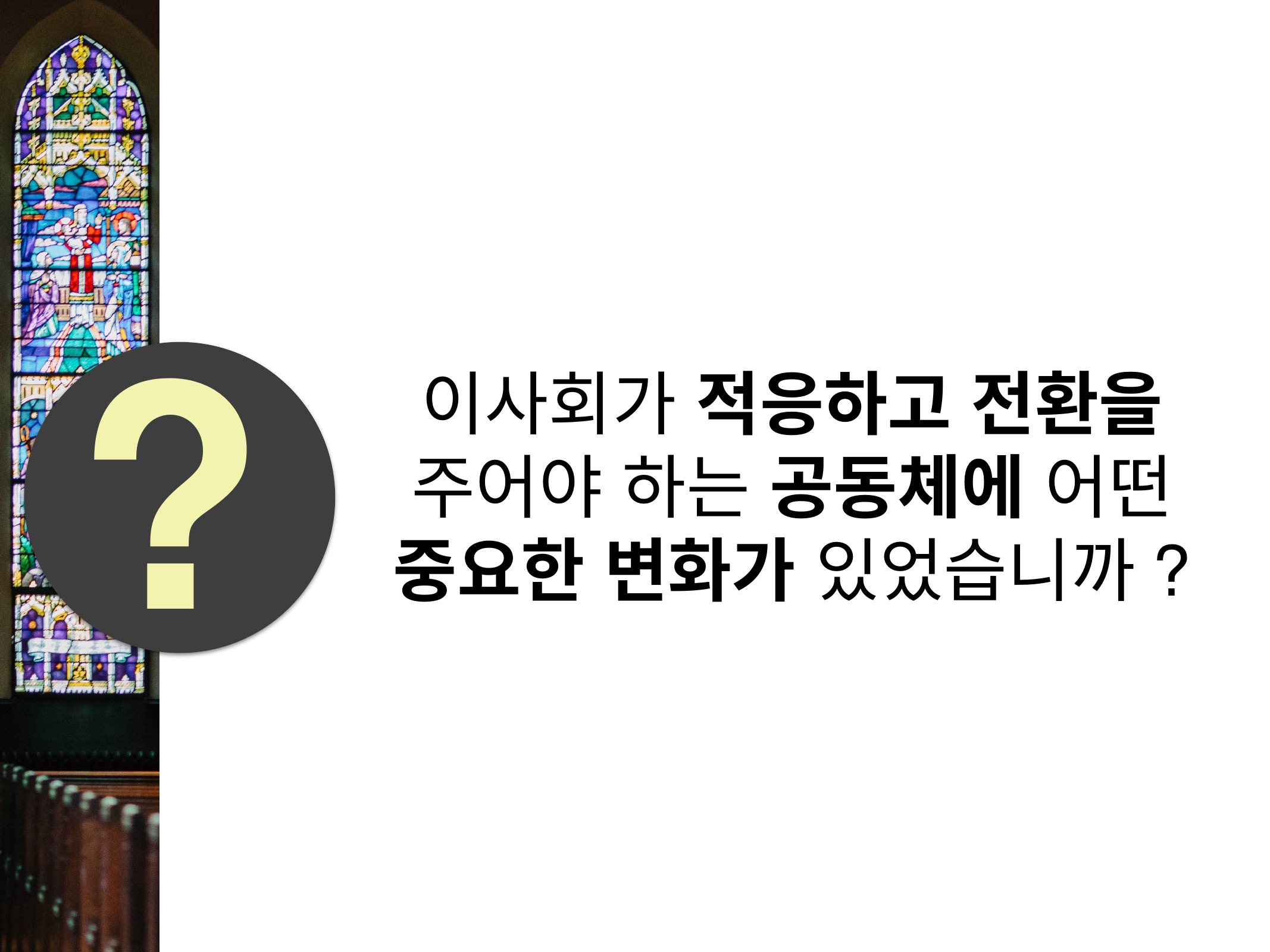

이사회가 적응하고 전환을 주어야 하는 공동체에 어떤 중요한 변화가 있었습니까?
?